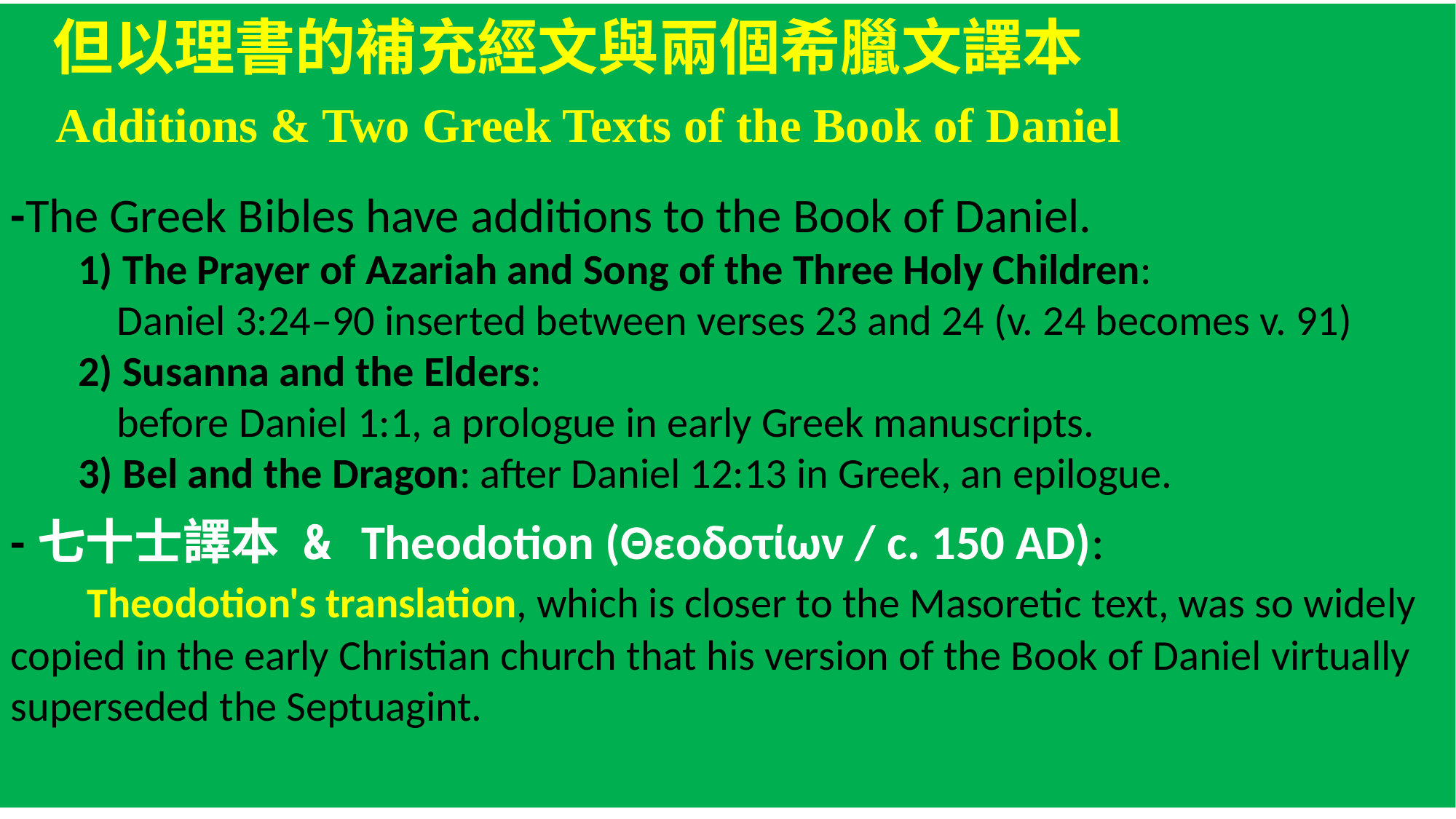

但以理書的補充經文與兩個希臘文譯本
   Additions & Two Greek Texts of the Book of Daniel

-The Greek Bibles have additions to the Book of Daniel.
       1) The Prayer of Azariah and Song of the Three Holy Children:
           Daniel 3:24–90 inserted between verses 23 and 24 (v. 24 becomes v. 91)
       2) Susanna and the Elders:
           before Daniel 1:1, a prologue in early Greek manuscripts.
       3) Bel and the Dragon: after Daniel 12:13 in Greek, an epilogue.

-七十士譯本 & Theodotion (Θεοδοτίων / c. 150 AD):
       Theodotion's translation, which is closer to the Masoretic text, was so widely copied in the early Christian church that his version of the Book of Daniel virtually superseded the Septuagint.